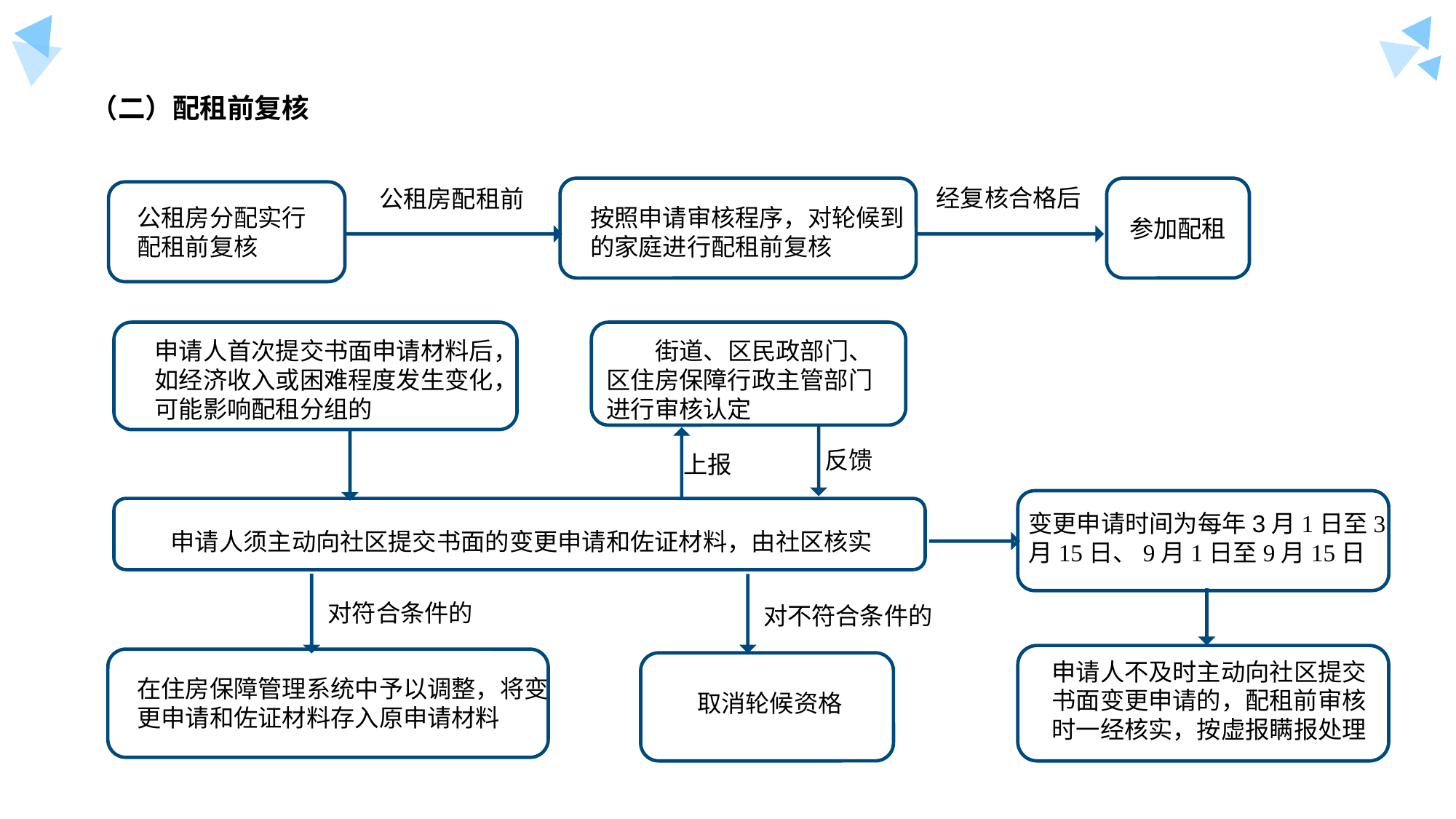

（二）配租前复核
经复核合格后
公租房配租前

公租房分配实行配租前复核
按照申请审核程序，对轮候到的家庭进行配租前复核
参加配租

申请人首次提交书面申请材料后，如经济收入或困难程度发生变化，可能影响配租分组的
街道、区民政部门、区住房保障行政主管部门进行审核认定
反馈
上报

变更申请时间为每年3月1日至3月15日、9月1日至9月15日
申请人须主动向社区提交书面的变更申请和佐证材料，由社区核实

对符合条件的
对不符合条件的

申请人不及时主动向社区提交书面变更申请的，配租前审核时一经核实，按虚报瞒报处理

在住房保障管理系统中予以调整，将变更申请和佐证材料存入原申请材料
取消轮候资格